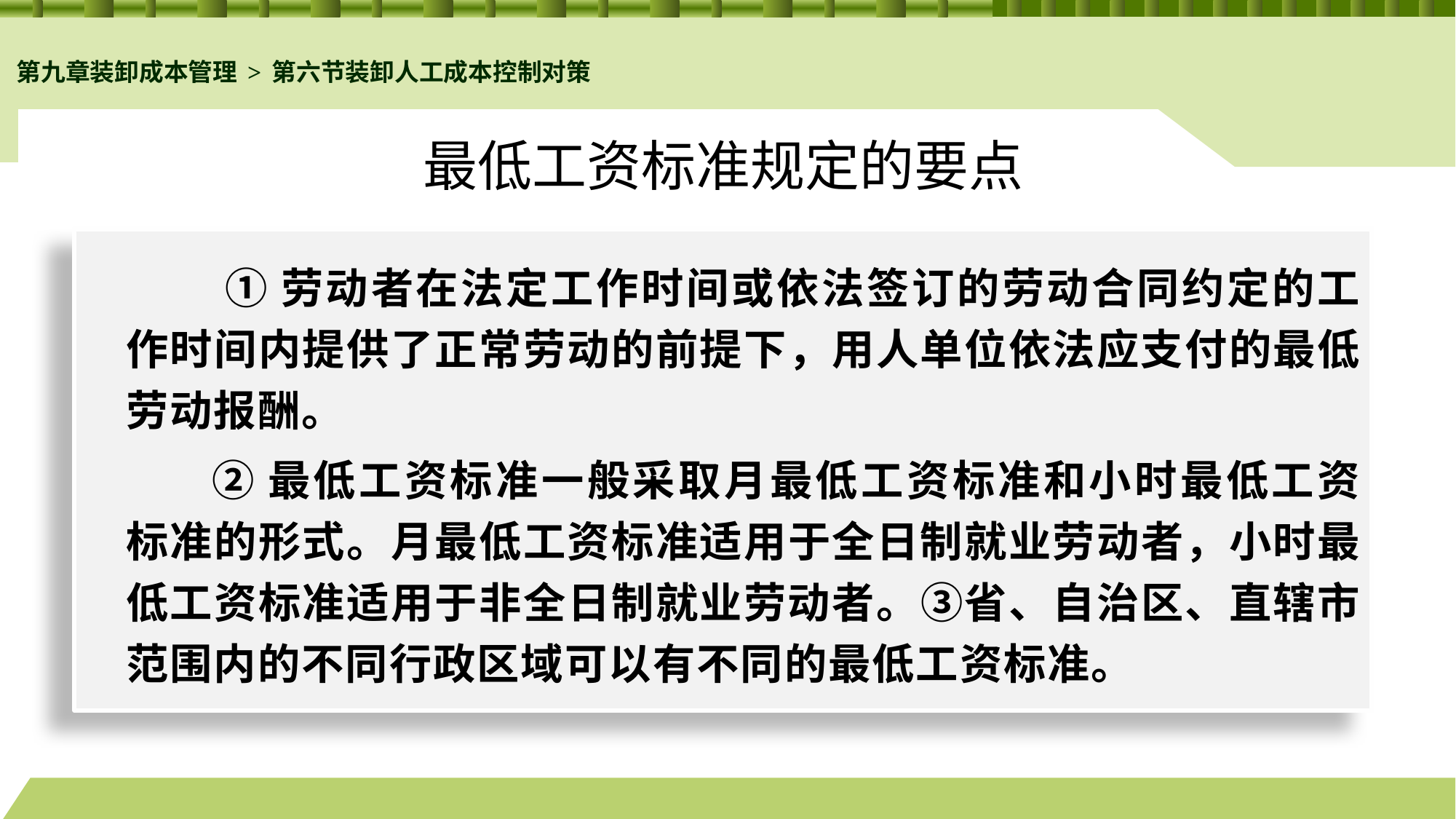

第九章装卸成本管理>第六节装卸人工成本控制对策
# 最低工资标准规定的要点
 ①劳动者在法定工作时间或依法签订的劳动合同约定的工作时间内提供了正常劳动的前提下，用人单位依法应支付的最低劳动报酬。
②最低工资标准一般采取月最低工资标准和小时最低工资标准的形式。月最低工资标准适用于全日制就业劳动者，小时最低工资标准适用于非全日制就业劳动者。③省、自治区、直辖市范围内的不同行政区域可以有不同的最低工资标准。